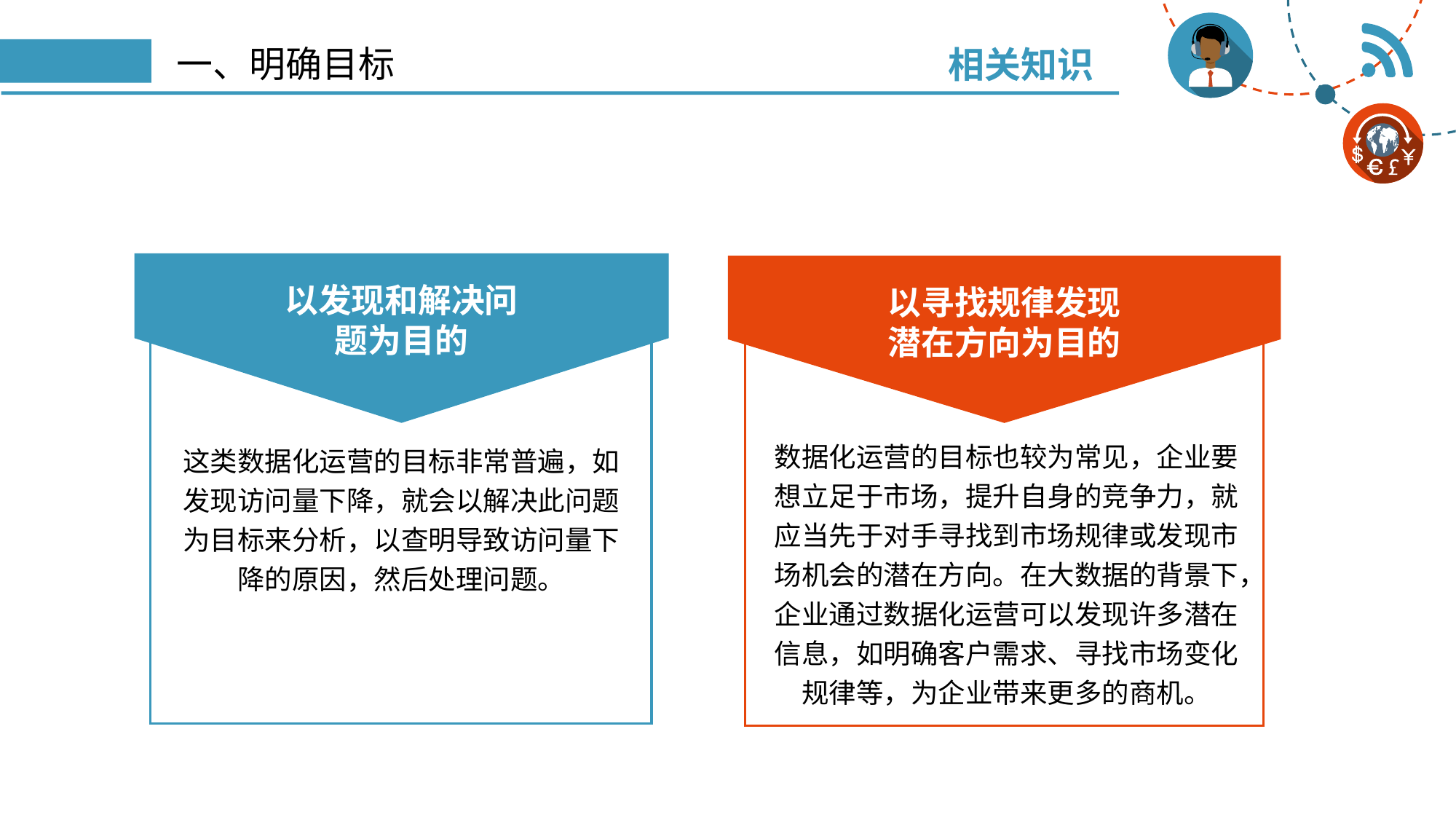

相关知识
# 一、明确目标
以发现和解决问
题为目的

以寻找规律发现
潜在方向为目的

数据化运营的目标也较为常见，企业要想立足于市场，提升自身的竞争力，就应当先于对手寻找到市场规律或发现市场机会的潜在方向。在大数据的背景下，企业通过数据化运营可以发现许多潜在信息，如明确客户需求、寻找市场变化规律等，为企业带来更多的商机。
这类数据化运营的目标非常普遍，如发现访问量下降，就会以解决此问题为目标来分析，以查明导致访问量下降的原因，然后处理问题。